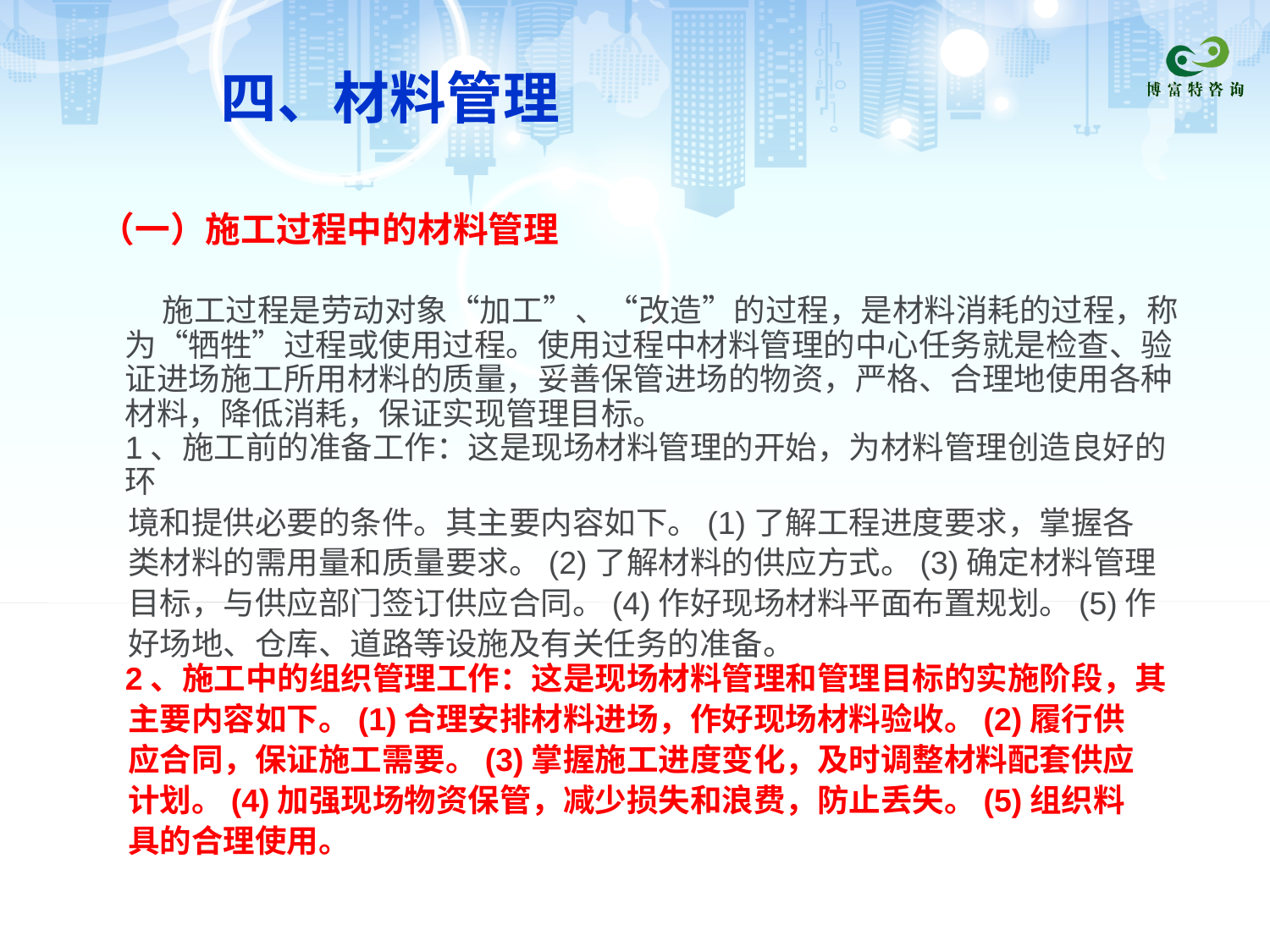

四、材料管理
  （一）施工过程中的材料管理
　　   施工过程是劳动对象“加工”、“改造”的过程，是材料消耗的过程，称为“牺牲”过程或使用过程。使用过程中材料管理的中心任务就是检查、验证进场施工所用材料的质量，妥善保管进场的物资，严格、合理地使用各种材料，降低消耗，保证实现管理目标。
1、施工前的准备工作：这是现场材料管理的开始，为材料管理创造良好的环
      境和提供必要的条件。其主要内容如下。(1)了解工程进度要求，掌握各
      类材料的需用量和质量要求。(2)了解材料的供应方式。(3)确定材料管理
      目标，与供应部门签订供应合同。(4)作好现场材料平面布置规划。(5)作
      好场地、仓库、道路等设施及有关任务的准备。
2、施工中的组织管理工作：这是现场材料管理和管理目标的实施阶段，其
      主要内容如下。(1)合理安排材料进场，作好现场材料验收。(2)履行供
      应合同，保证施工需要。(3)掌握施工进度变化，及时调整材料配套供应
      计划。(4)加强现场物资保管，减少损失和浪费，防止丢失。(5)组织料
      具的合理使用。